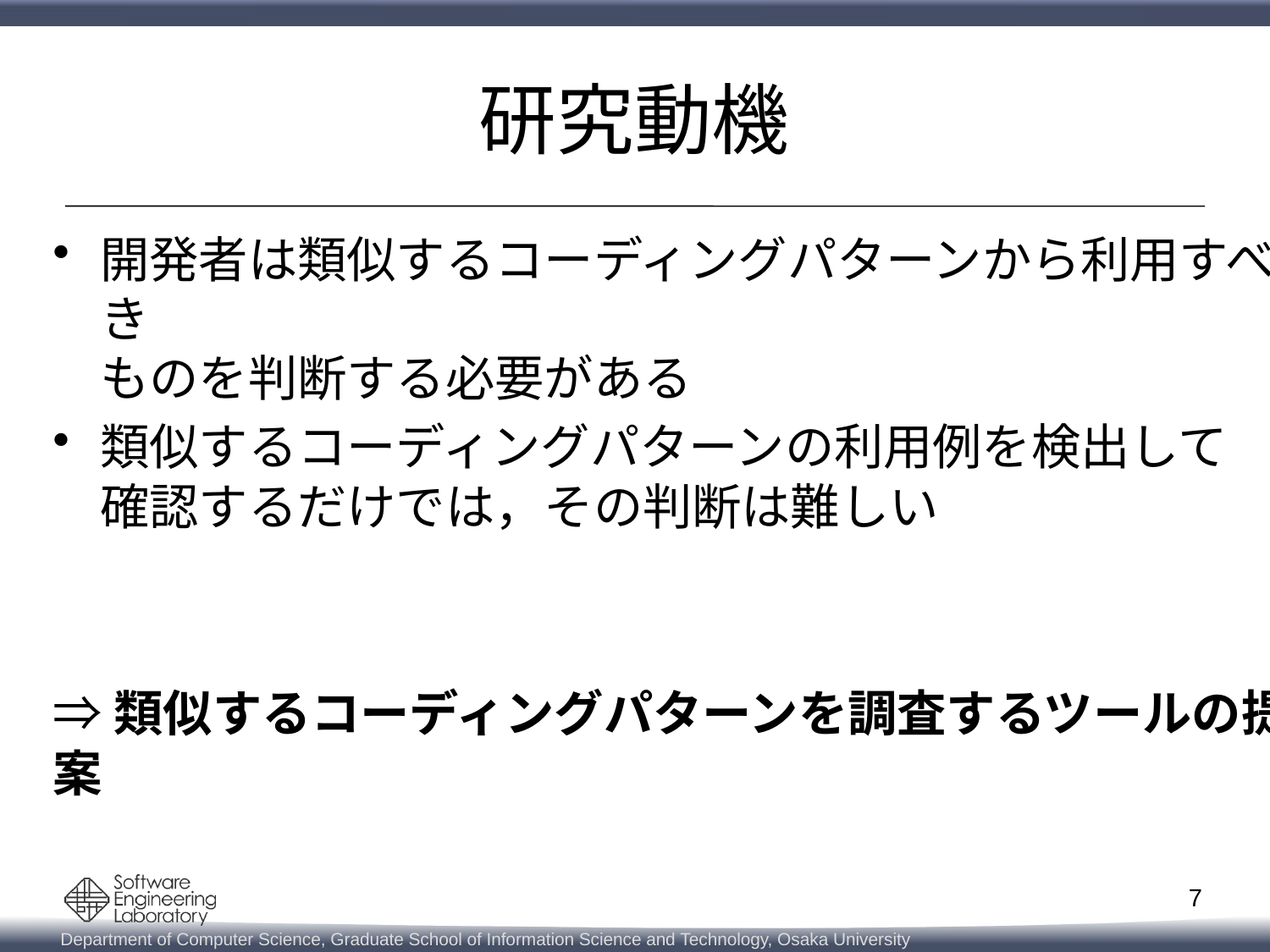

# 研究動機
開発者は類似するコーディングパターンから利用すべき
ものを判断する必要がある
類似するコーディングパターンの利用例を検出して
確認するだけでは，その判断は難しい

⇒類似するコーディングパターンを調査するツールの提案
7